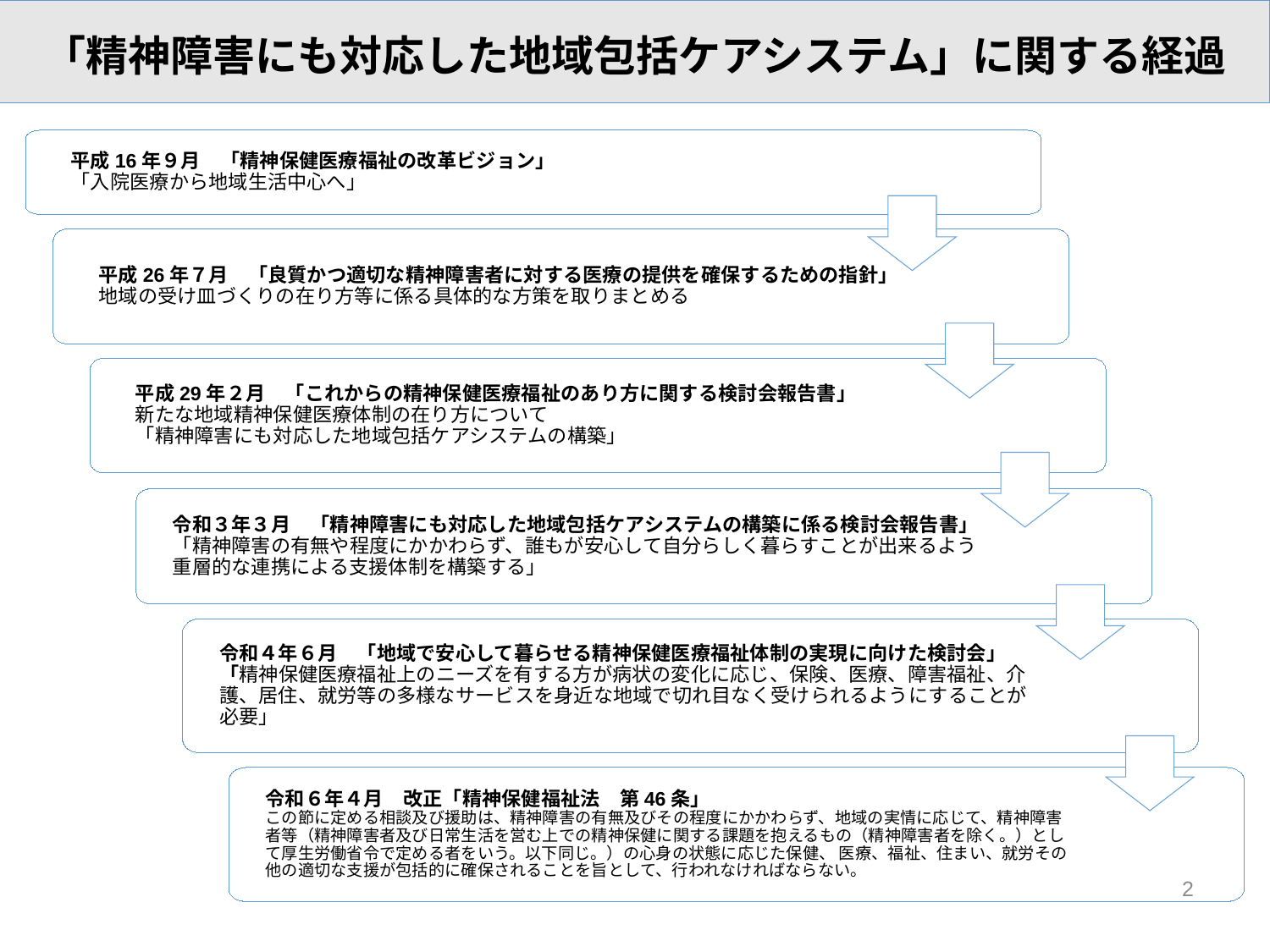

「精神障害にも対応した地域包括ケアシステム」に関する経過
平成16年９月　「精神保健医療福祉の改革ビジョン」
「入院医療から地域生活中心へ」

平成26年７月　「良質かつ適切な精神障害者に対する医療の提供を確保するための指針」
地域の受け皿づくりの在り方等に係る具体的な方策を取りまとめる

平成29年２月　「これからの精神保健医療福祉のあり方に関する検討会報告書」
新たな地域精神保健医療体制の在り方について
「精神障害にも対応した地域包括ケアシステムの構築」

令和３年３月　「精神障害にも対応した地域包括ケアシステムの構築に係る検討会報告書」
「精神障害の有無や程度にかかわらず、誰もが安心して自分らしく暮らすことが出来るよう
重層的な連携による支援体制を構築する」

令和４年６月　「地域で安心して暮らせる精神保健医療福祉体制の実現に向けた検討会」
「精神保健医療福祉上のニーズを有する方が病状の変化に応じ、保険、医療、障害福祉、介護、居住、就労等の多様なサービスを身近な地域で切れ目なく受けられるようにすることが必要」

令和６年４月　改正「精神保健福祉法　第46条」
この節に定める相談及び援助は、精神障害の有無及びその程度にかかわらず、地域の実情に応じて、精神障害者等（精神障害者及び日常生活を営む上での精神保健に関する課題を抱えるもの（精神障害者を除く。）として厚生労働省令で定める者をいう。以下同じ。）の心身の状態に応じた保健、 医療、福祉、住まい、就労その他の適切な支援が包括的に確保されることを旨として、行われなければならない。
2